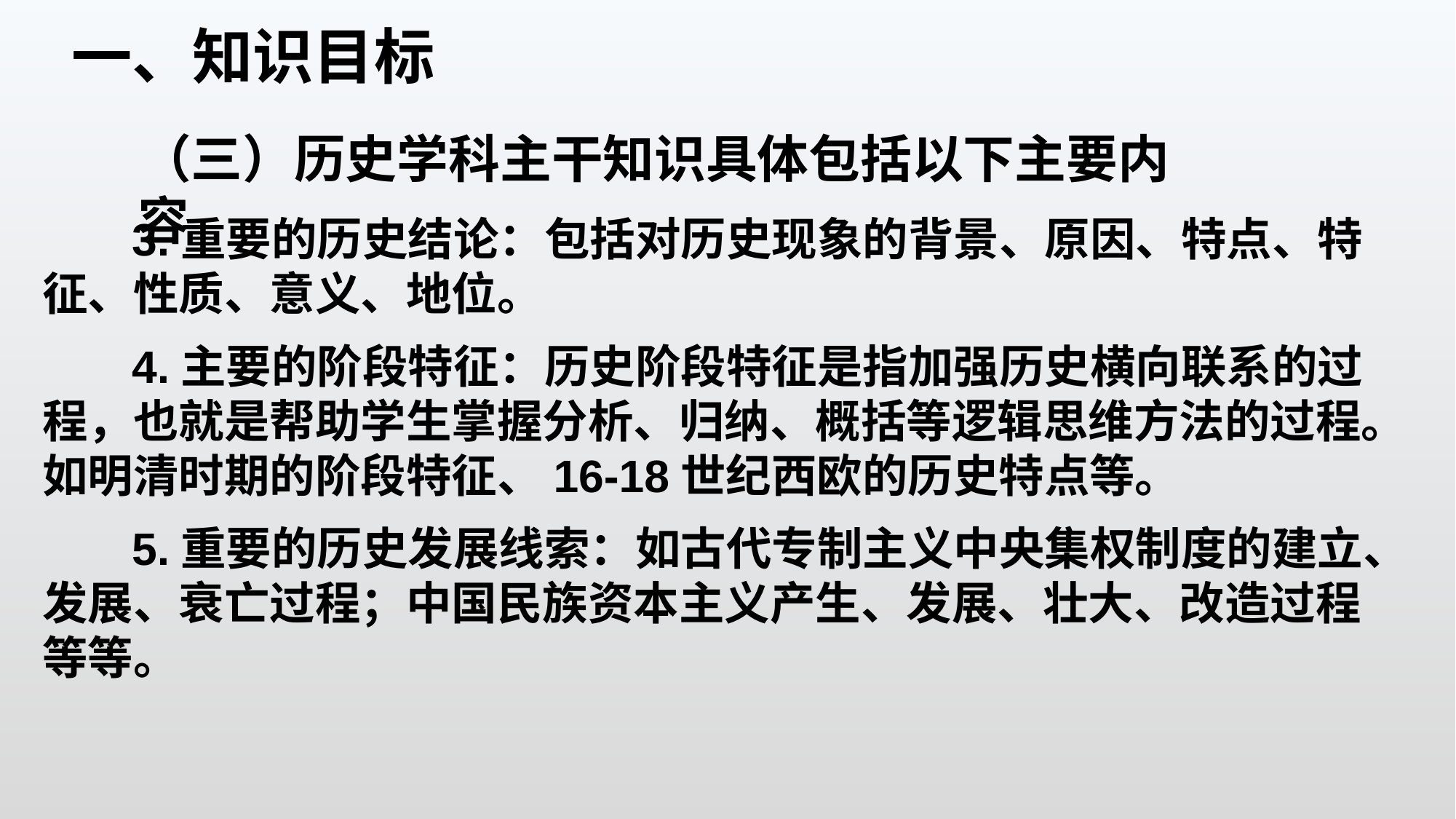

一、知识目标
（三）历史学科主干知识具体包括以下主要内容
3.重要的历史结论：包括对历史现象的背景、原因、特点、特征、性质、意义、地位。
4.主要的阶段特征：历史阶段特征是指加强历史横向联系的过程，也就是帮助学生掌握分析、归纳、概括等逻辑思维方法的过程。如明清时期的阶段特征、16-18世纪西欧的历史特点等。
5.重要的历史发展线索：如古代专制主义中央集权制度的建立、发展、衰亡过程；中国民族资本主义产生、发展、壮大、改造过程等等。